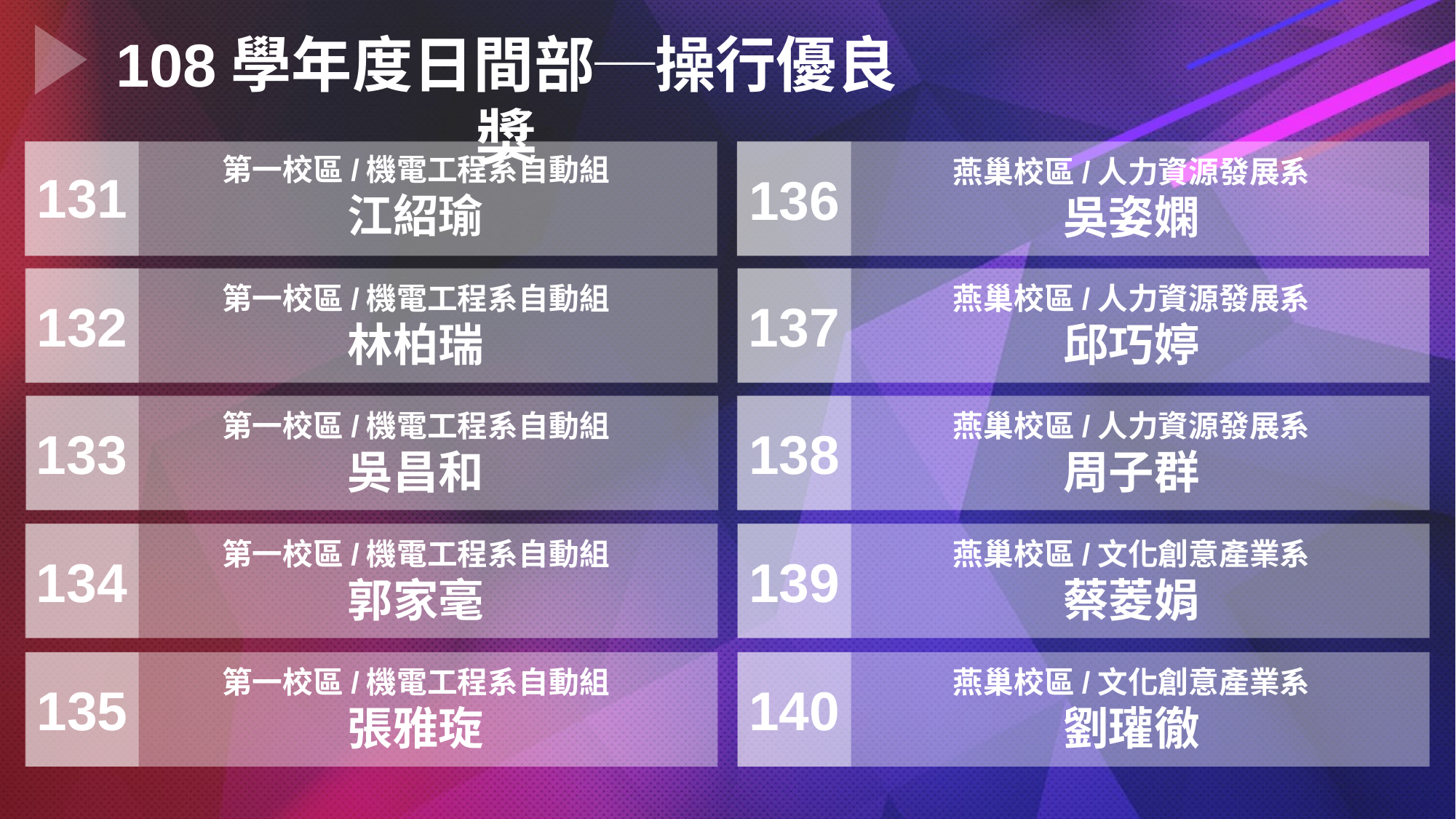

108學年度日間部─操行優良獎

第一校區/機電工程系自動組
江紹瑜
燕巢校區/人力資源發展系
吳姿嫻
131
136

第一校區/機電工程系自動組
林柏瑞
燕巢校區/人力資源發展系
邱巧婷
137
132

第一校區/機電工程系自動組
吳昌和
燕巢校區/人力資源發展系
周子群
138
133

第一校區/機電工程系自動組
郭家毫
燕巢校區/文化創意產業系
蔡菱娟
134
139

第一校區/機電工程系自動組
張雅琁
燕巢校區/文化創意產業系
劉瓘徹
135
140